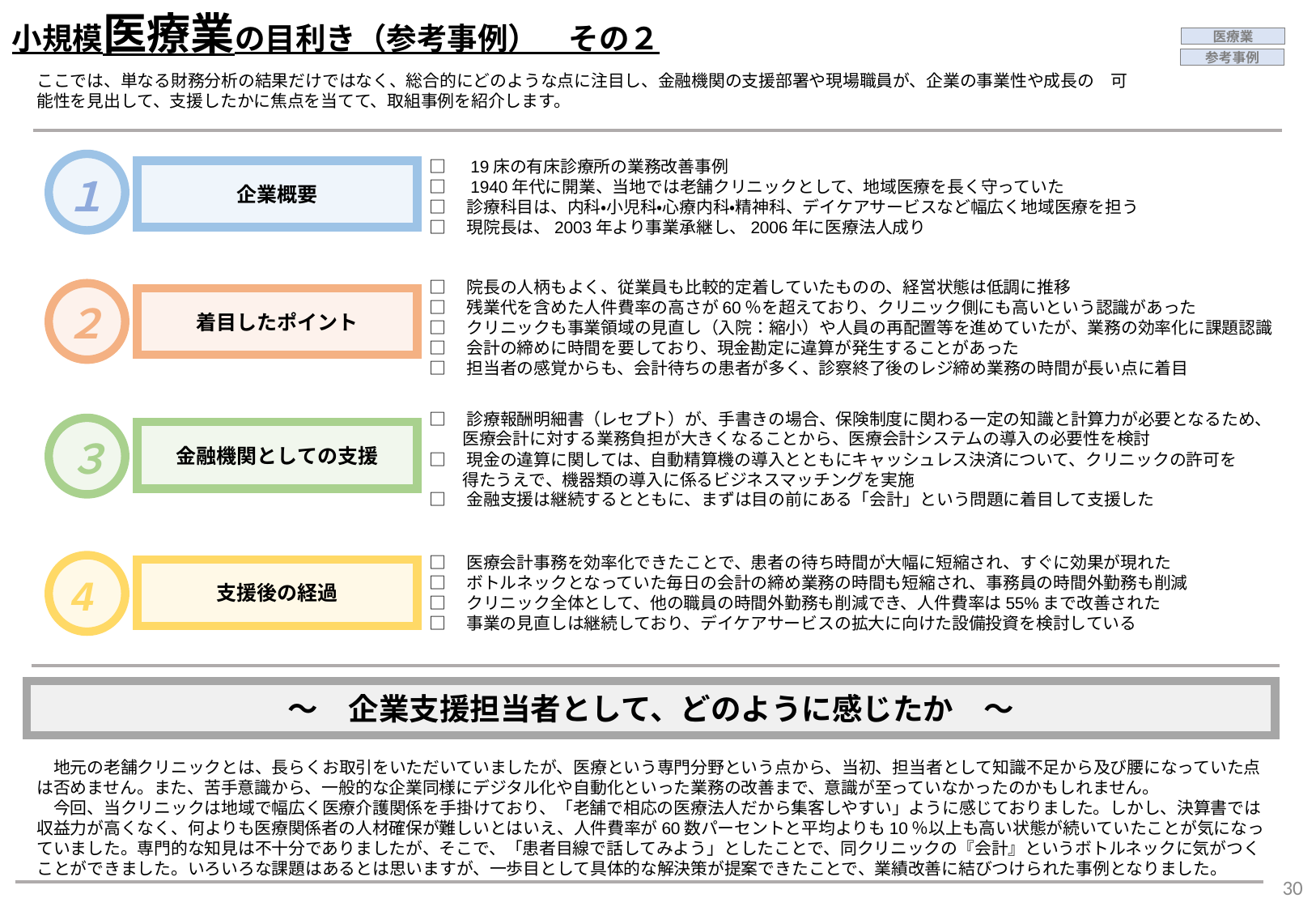

小規模医療業の目利き（参考事例）　その２
医療業
参考事例
ここでは、単なる財務分析の結果だけではなく、総合的にどのような点に注目し、金融機関の支援部署や現場職員が、企業の事業性や成長の　可能性を見出して、支援したかに焦点を当てて、取組事例を紹介します。
□　19床の有床診療所の業務改善事例
□　1940年代に開業、当地では老舗クリニックとして、地域医療を長く守っていた
□　診療科目は、内科・小児科・心療内科・精神科、デイケアサービスなど幅広く地域医療を担う
□　現院長は、2003年より事業承継し、2006年に医療法人成り

１
企業概要
□　院長の人柄もよく、従業員も比較的定着していたものの、経営状態は低調に推移
□　残業代を含めた人件費率の高さが60％を超えており、クリニック側にも高いという認識があった
□　クリニックも事業領域の見直し（入院：縮小）や人員の再配置等を進めていたが、業務の効率化に課題認識
□　会計の締めに時間を要しており、現金勘定に違算が発生することがあった
□　担当者の感覚からも、会計待ちの患者が多く、診察終了後のレジ締め業務の時間が長い点に着目

着目したポイント
２
□　診療報酬明細書（レセプト）が、手書きの場合、保険制度に関わる一定の知識と計算力が必要となるため、
　　医療会計に対する業務負担が大きくなることから、医療会計システムの導入の必要性を検討
□　現金の違算に関しては、自動精算機の導入とともにキャッシュレス決済について、クリニックの許可を
　　得たうえで、機器類の導入に係るビジネスマッチングを実施
□　金融支援は継続するとともに、まずは目の前にある「会計」という問題に着目して支援した

金融機関としての支援
３
□　医療会計事務を効率化できたことで、患者の待ち時間が大幅に短縮され、すぐに効果が現れた
□　ボトルネックとなっていた毎日の会計の締め業務の時間も短縮され、事務員の時間外勤務も削減
□　クリニック全体として、他の職員の時間外勤務も削減でき、人件費率は55%まで改善された
□　事業の見直しは継続しており、デイケアサービスの拡大に向けた設備投資を検討している

支援後の経過
4
～　企業支援担当者として、どのように感じたか　～
　地元の老舗クリニックとは、長らくお取引をいただいていましたが、医療という専門分野という点から、当初、担当者として知識不足から及び腰になっていた点は否めません。また、苦手意識から、一般的な企業同様にデジタル化や自動化といった業務の改善まで、意識が至っていなかったのかもしれません。
　今回、当クリニックは地域で幅広く医療介護関係を手掛けており、「老舗で相応の医療法人だから集客しやすい」ように感じておりました。しかし、決算書では収益力が高くなく、何よりも医療関係者の人材確保が難しいとはいえ、人件費率が60数パーセントと平均よりも10％以上も高い状態が続いていたことが気になっていました。専門的な知見は不十分でありましたが、そこで、「患者目線で話してみよう」としたことで、同クリニックの『会計』というボトルネックに気がつくことができました。いろいろな課題はあるとは思いますが、一歩目として具体的な解決策が提案できたことで、業績改善に結びつけられた事例となりました。
30